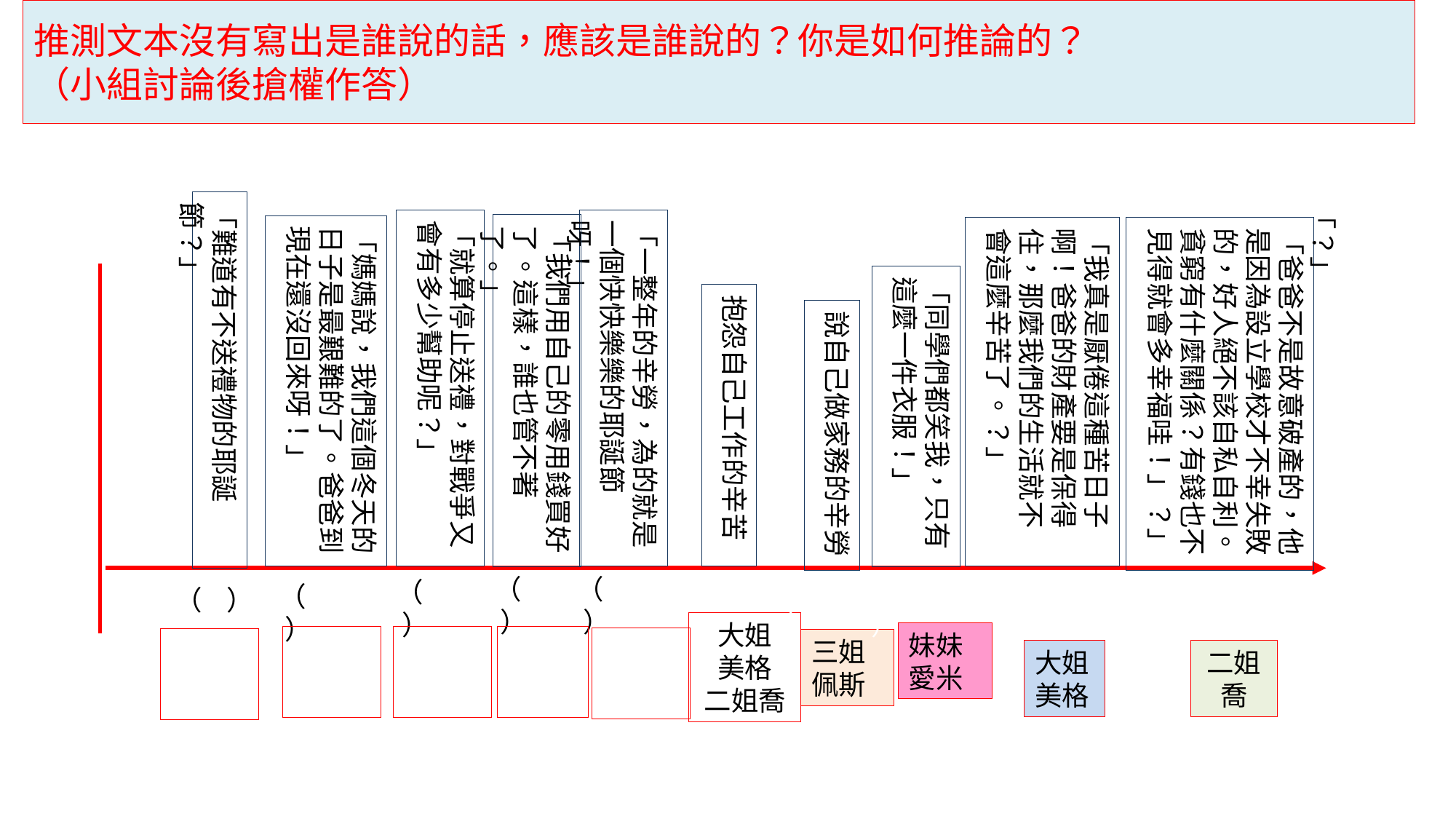

# 推測文本沒有寫出是誰說的話，應該是誰說的？你是如何推論的？ （小組討論後搶權作答）
「難道有不送禮物的耶誕節？」
「？」

「就算停止送禮，對戰爭又會有多少幫助呢？」
「一整年的辛勞，為的就是一個快快樂樂的耶誕節呀！」
「我們用自己的零用錢買好了。這樣，誰也管不著了。」
「媽媽說，我們這個冬天的日子是最艱難的了。爸爸到現在還沒回來呀！」
「我真是厭倦這種苦日子啊！爸爸的財產要是保得住，那麼我們的生活就不會這麼辛苦了。？」
「爸爸不是故意破產的，他是因為設立學校才不幸失敗的，好人絕不該自私自利。貧窮有什麼關係？有錢也不見得就會多幸福哇！」？」
「同學們都笑我，只有這麼一件衣服！」
抱怨自己工作的辛苦
說自己做家務的辛勞
（      ）
（      ）
（      ）
（      ）
（      ）
（      ）
（      ）
（    ）
（      ）
（        ）
大姐
美格
二姐喬
妹妹愛米

三姐佩斯
大姐美格
二姐喬